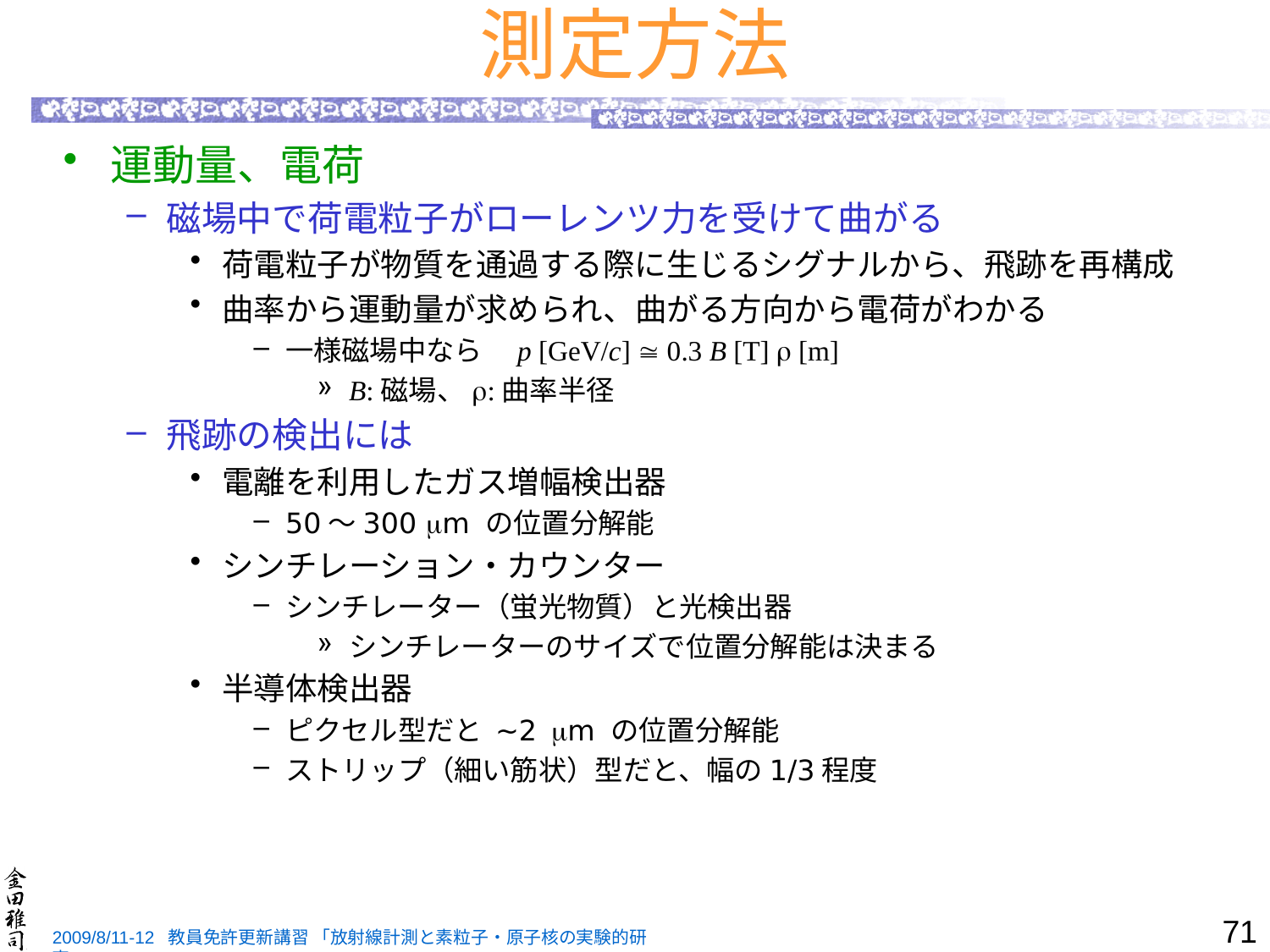

# 測定方法
運動量、電荷
磁場中で荷電粒子がローレンツ力を受けて曲がる
荷電粒子が物質を通過する際に生じるシグナルから、飛跡を再構成
曲率から運動量が求められ、曲がる方向から電荷がわかる
一様磁場中なら　p [GeV/c] ≅ 0.3 B [T] ρ [m]
B:磁場、ρ:曲率半径
飛跡の検出には
電離を利用したガス増幅検出器
50～300 μm の位置分解能
シンチレーション・カウンター
シンチレーター（蛍光物質）と光検出器
シンチレーターのサイズで位置分解能は決まる
半導体検出器
ピクセル型だと ~2 μm の位置分解能
ストリップ（細い筋状）型だと、幅の1/3程度
71
2009/8/11-12  教員免許更新講習 「放射線計測と素粒子・原子核の実験的研究」